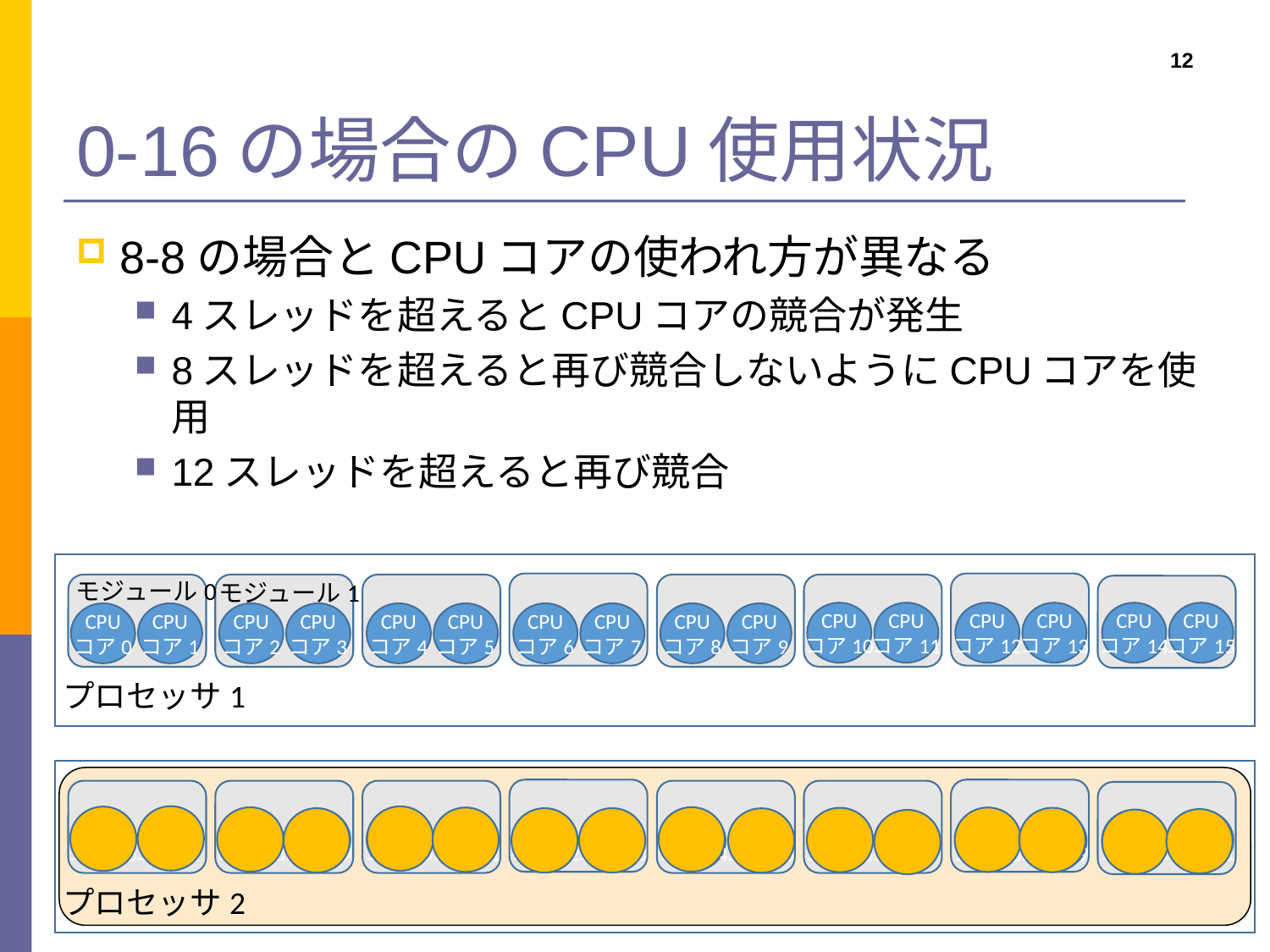

# 0-16の場合のCPU使用状況
12
8-8の場合とCPUコアの使われ方が異なる
4スレッドを超えるとCPUコアの競合が発生
8スレッドを超えると再び競合しないようにCPUコアを使用
12スレッドを超えると再び競合

モジュール0
モジュール1

CPU
コア10
CPU
コア11
CPU
コア12
CPU
コア13
CPU
コア14
CPU
コア15
CPU
コア0
CPU
コア1
CPU
コア2
CPU
コア3
CPU
コア4
CPU
コア5
CPU
コア6
CPU
コア7
CPU
コア8
CPU
コア9
プロセッサ1

CPU
コア16
CPU
コア17
CPU
コア18
CPU
コア19
CPU
コア20
CPU
コア21
CPU
コア22
CPU
コア23

CPU
コア30
CPU
コア31
CPU
コア24
CPU
コア25
CPU
コア26
CPU
コア27
CPU
コア28
CPU
コア29
プロセッサ2